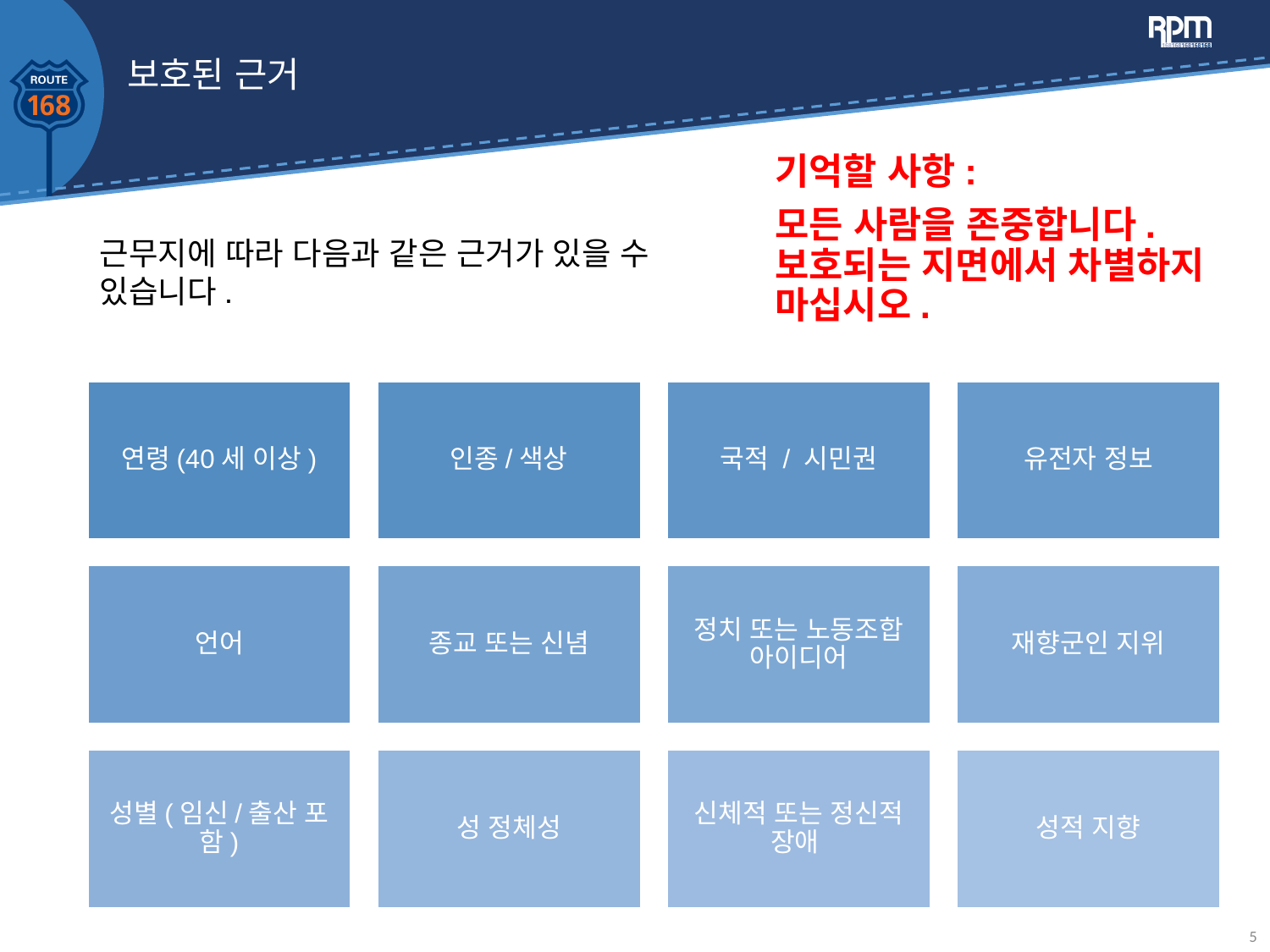

# 보호된 근거
기억할 사항:
모든 사람을 존중합니다. 보호되는 지면에서 차별하지 마십시오.
근무지에 따라 다음과 같은 근거가 있을 수 있습니다.
연령(40세 이상)
인종/색상
국적 / 시민권
유전자 정보
언어
종교 또는 신념
정치 또는 노동조합 아이디어
재향군인 지위
성별(임신/출산 포함)
성 정체성
신체적 또는 정신적 장애
성적 지향
5